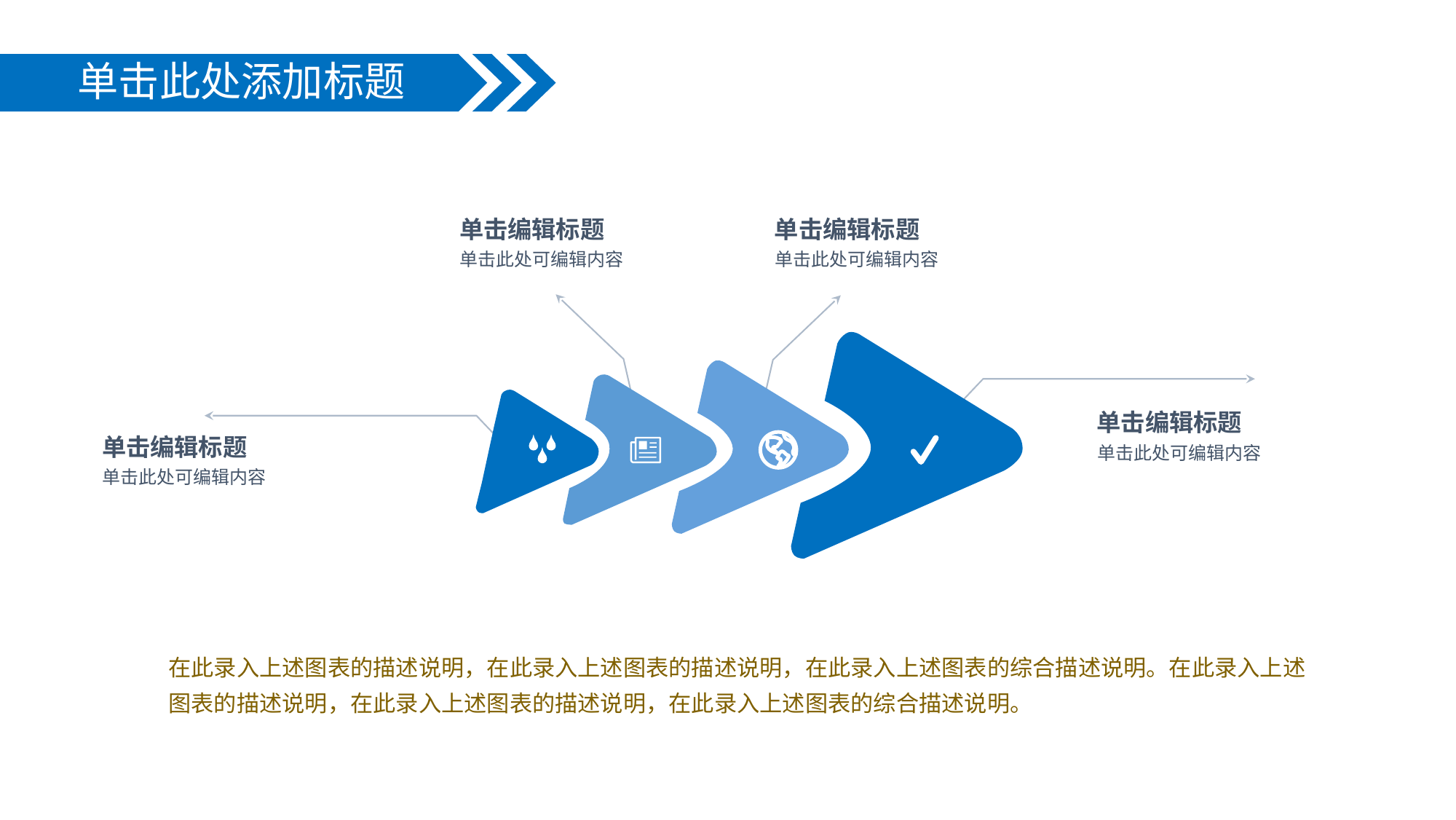

单击此处添加标题

单击编辑标题
单击此处可编辑内容
单击编辑标题
单击此处可编辑内容

单击编辑标题
单击此处可编辑内容

单击编辑标题
单击此处可编辑内容
在此录入上述图表的描述说明，在此录入上述图表的描述说明，在此录入上述图表的综合描述说明。在此录入上述图表的描述说明，在此录入上述图表的描述说明，在此录入上述图表的综合描述说明。